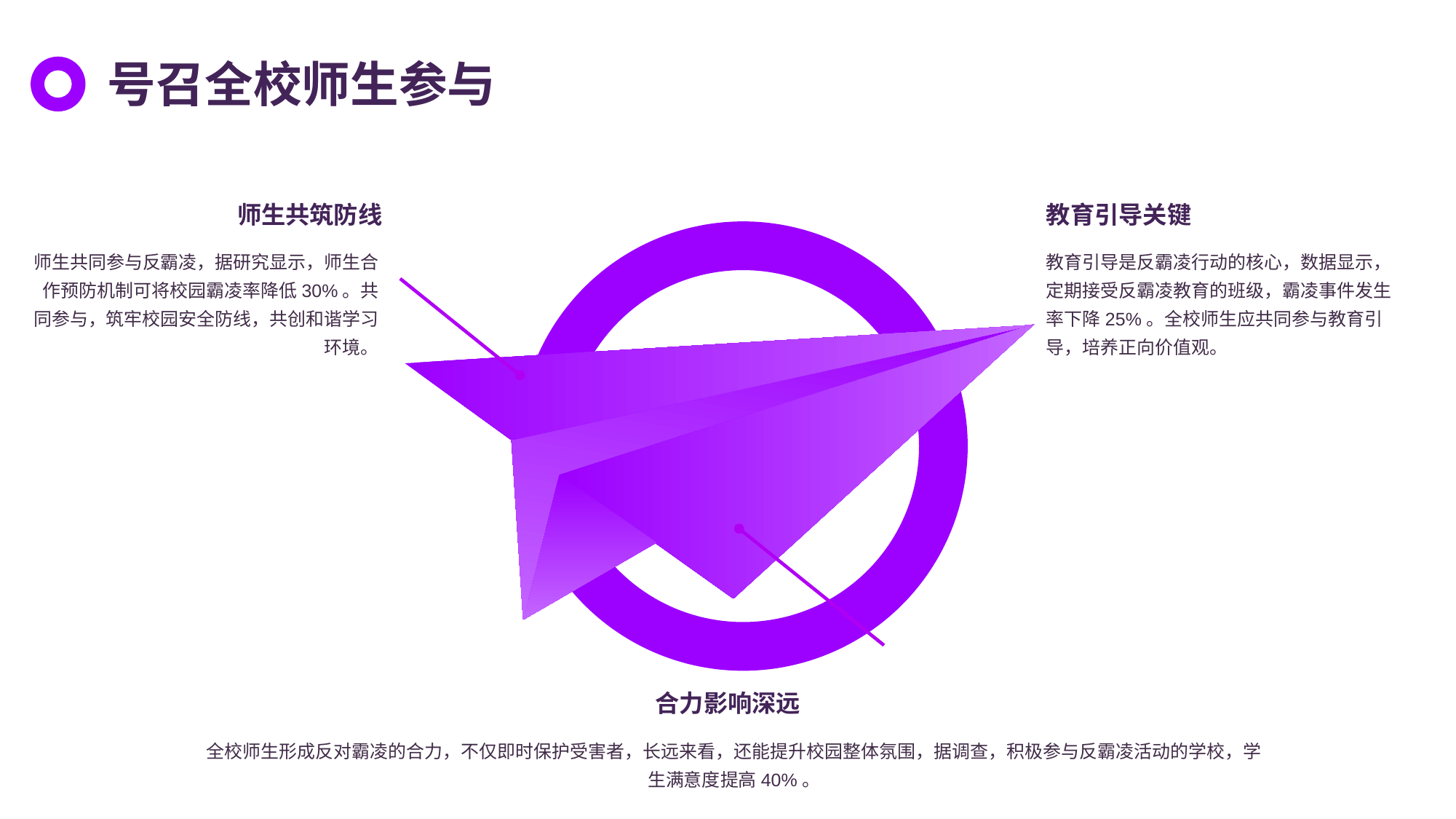

号召全校师生参与

师生共筑防线
教育引导关键

师生共同参与反霸凌，据研究显示，师生合作预防机制可将校园霸凌率降低30%。共同参与，筑牢校园安全防线，共创和谐学习环境。
教育引导是反霸凌行动的核心，数据显示，定期接受反霸凌教育的班级，霸凌事件发生率下降25%。全校师生应共同参与教育引导，培养正向价值观。

合力影响深远
全校师生形成反对霸凌的合力，不仅即时保护受害者，长远来看，还能提升校园整体氛围，据调查，积极参与反霸凌活动的学校，学生满意度提高40%。